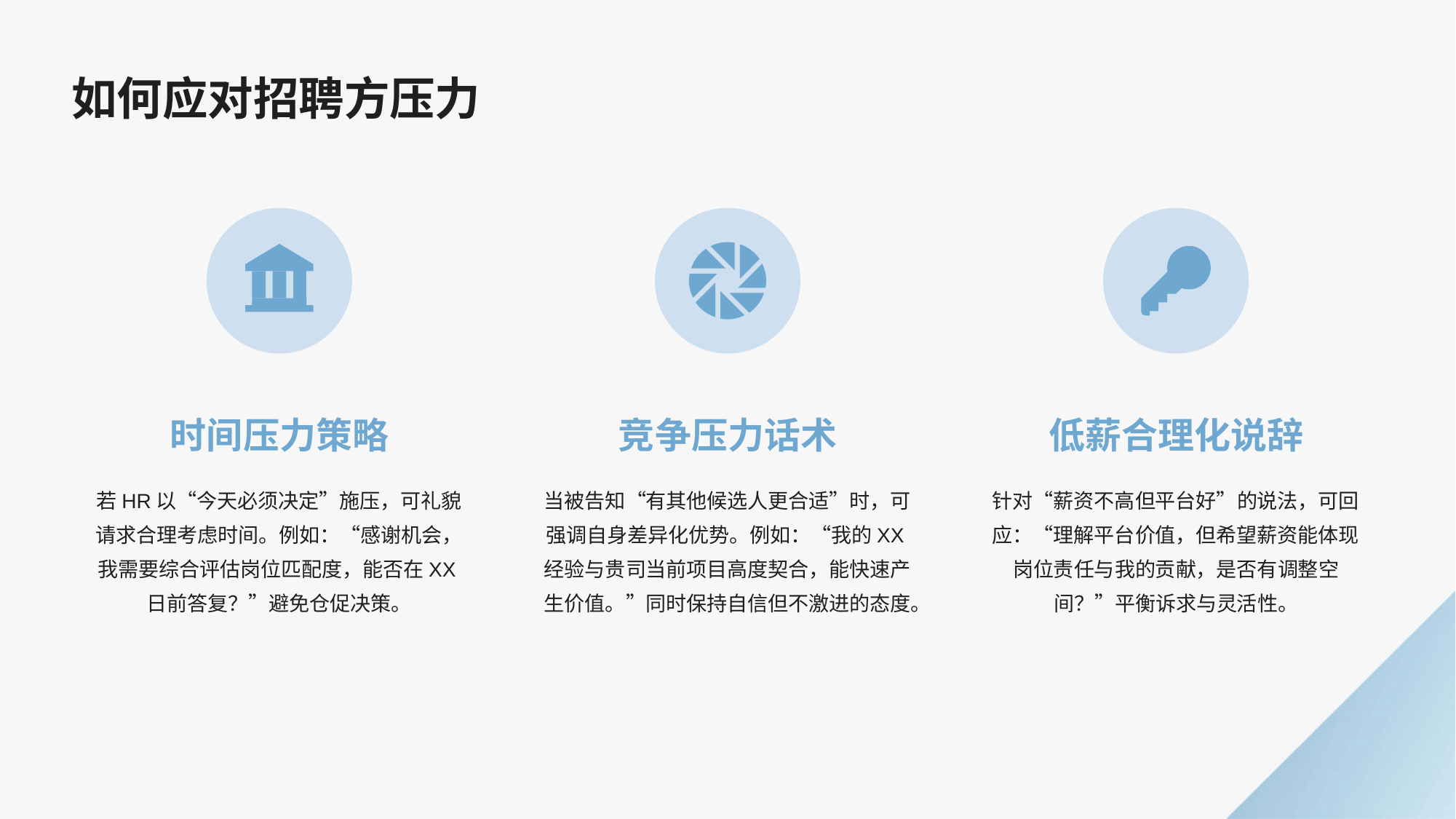

如何应对招聘方压力

时间压力策略
竞争压力话术
低薪合理化说辞
若HR以“今天必须决定”施压，可礼貌请求合理考虑时间。例如：“感谢机会，我需要综合评估岗位匹配度，能否在XX日前答复？”避免仓促决策。
当被告知“有其他候选人更合适”时，可强调自身差异化优势。例如：“我的XX经验与贵司当前项目高度契合，能快速产生价值。”同时保持自信但不激进的态度。
针对“薪资不高但平台好”的说法，可回应：“理解平台价值，但希望薪资能体现岗位责任与我的贡献，是否有调整空间？”平衡诉求与灵活性。